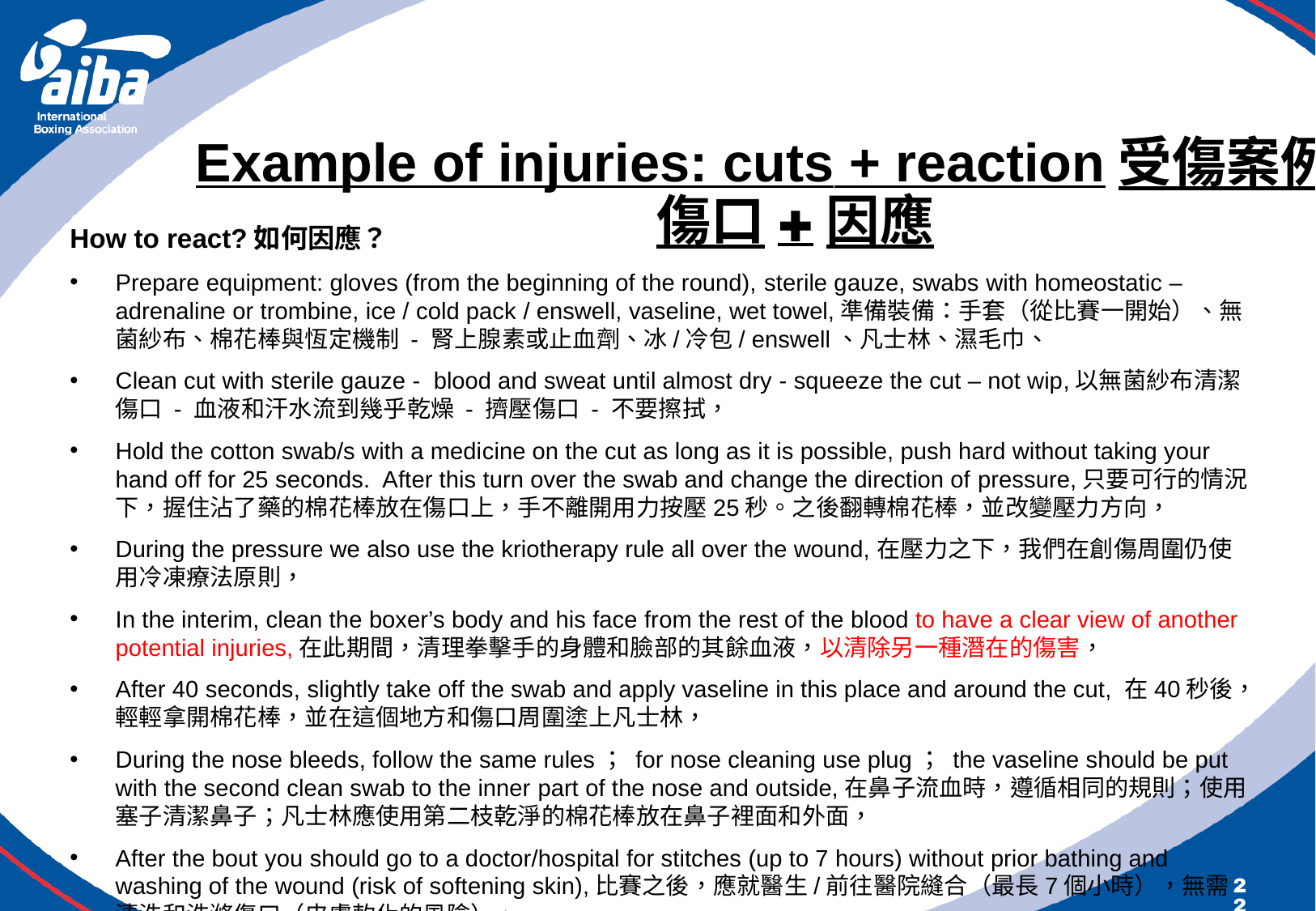

# Example of injuries: cuts + reaction受傷案例：傷口+因應
How to react?如何因應？
Prepare equipment: gloves (from the beginning of the round), sterile gauze, swabs with homeostatic – adrenaline or trombine, ice / cold pack / enswell, vaseline, wet towel,準備裝備：手套（從比賽一開始）、無菌紗布、棉花棒與恆定機制 - 腎上腺素或止血劑、冰/冷包/ enswell、凡士林、濕毛巾、
Clean cut with sterile gauze -  blood and sweat until almost dry - squeeze the cut – not wip,以無菌紗布清潔傷口 - 血液和汗水流到幾乎乾燥 - 擠壓傷口 - 不要擦拭，
Hold the cotton swab/s with a medicine on the cut as long as it is possible, push hard without taking your hand off for 25 seconds.  After this turn over the swab and change the direction of pressure,只要可行的情況下，握住沾了藥的棉花棒放在傷口上，手不離開用力按壓25秒。之後翻轉棉花棒，並改變壓力方向，
During the pressure we also use the kriotherapy rule all over the wound,在壓力之下，我們在創傷周圍仍使用冷凍療法原則，
In the interim, clean the boxer’s body and his face from the rest of the blood to have a clear view of another potential injuries,在此期間，清理拳擊手的身體和臉部的其餘血液，以清除另一種潛在的傷害，
After 40 seconds, slightly take off the swab and apply vaseline in this place and around the cut, 在40秒後，輕輕拿開棉花棒，並在這個地方和傷口周圍塗上凡士林，
During the nose bleeds, follow the same rules； for nose cleaning use plug； the vaseline should be put with the second clean swab to the inner part of the nose and outside,在鼻子流血時，遵循相同的規則；使用塞子清潔鼻子；凡士林應使用第二枝乾淨的棉花棒放在鼻子裡面和外面，
After the bout you should go to a doctor/hospital for stitches (up to 7 hours) without prior bathing and washing of the wound (risk of softening skin),比賽之後，應就醫生/前往醫院縫合（最長7個小時），無需清洗和洗滌傷口（皮膚軟化的風險），
229